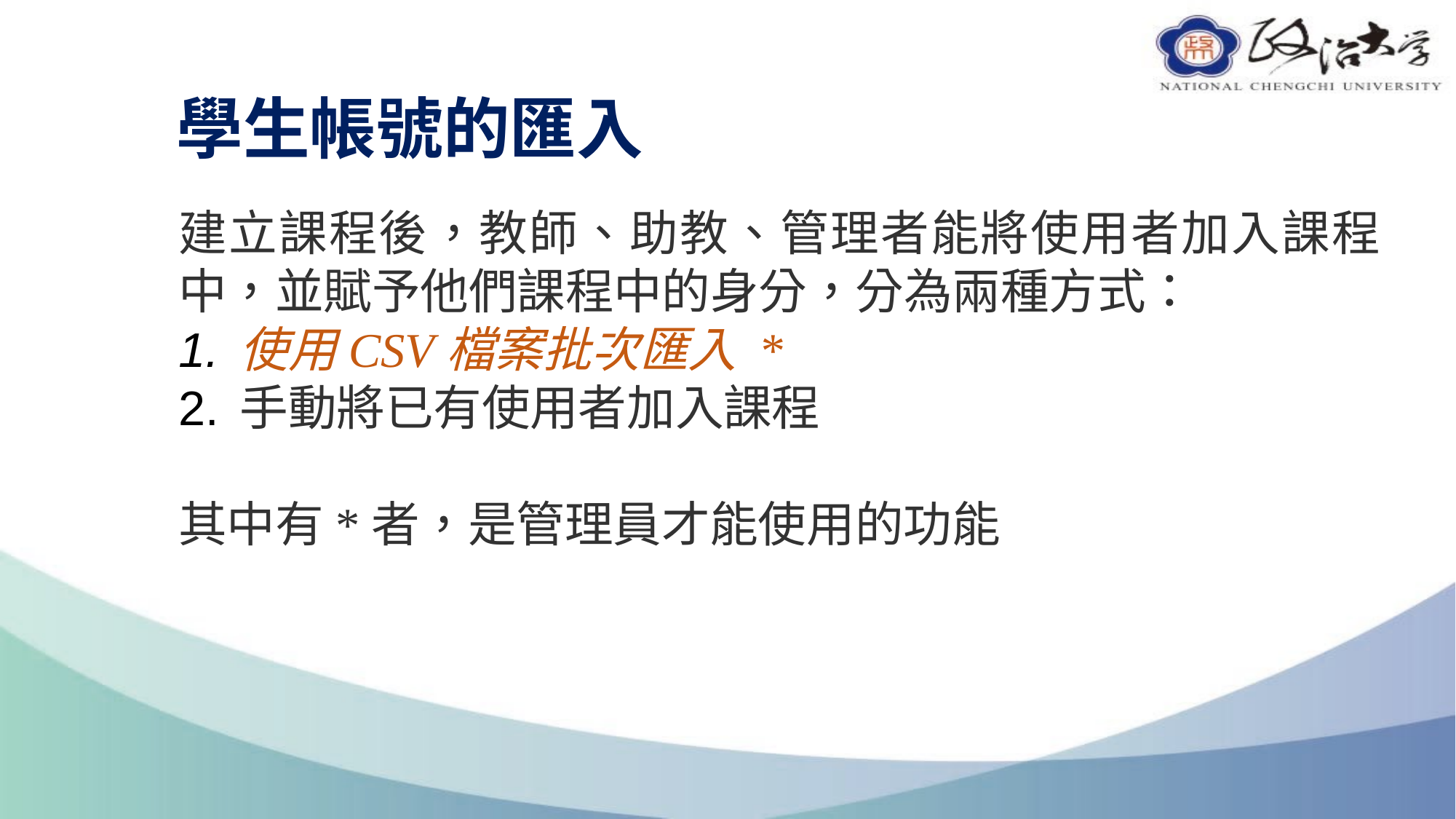

# 學生帳號的匯入
建立課程後，教師、助教、管理者能將使用者加入課程中，並賦予他們課程中的身分，分為兩種方式：
使用CSV檔案批次匯入 *
手動將已有使用者加入課程

其中有*者，是管理員才能使用的功能